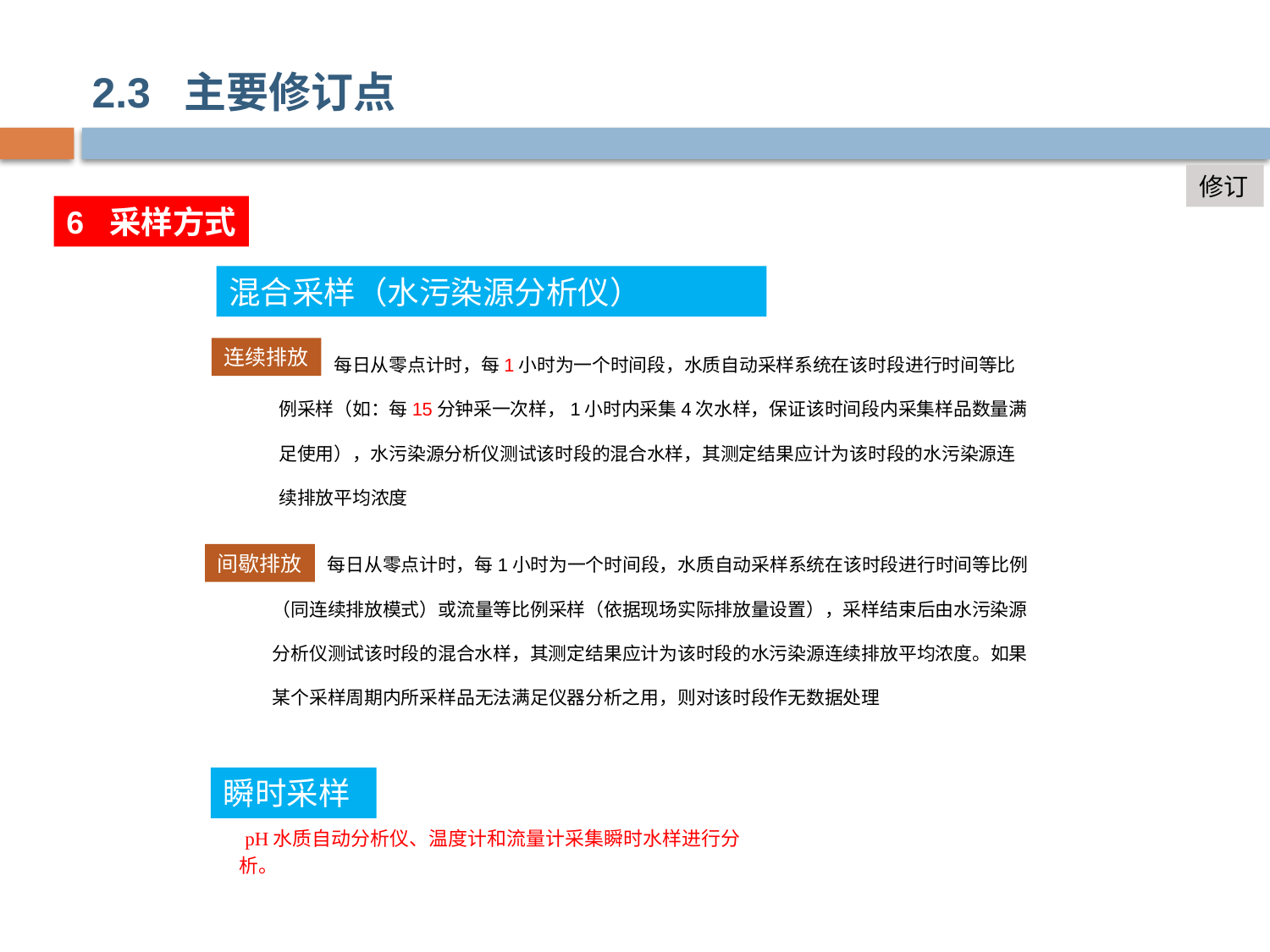

2.3  主要修订点
修订
6  采样方式
混合采样（水污染源分析仪）
每日从零点计时，每1小时为一个时间段，水质自动采样系统在该时段进行时间等比例采样（如：每15分钟采一次样，1小时内采集4次水样，保证该时间段内采集样品数量满足使用），水污染源分析仪测试该时段的混合水样，其测定结果应计为该时段的水污染源连续排放平均浓度
连续排放
每日从零点计时，每1小时为一个时间段，水质自动采样系统在该时段进行时间等比例（同连续排放模式）或流量等比例采样（依据现场实际排放量设置），采样结束后由水污染源分析仪测试该时段的混合水样，其测定结果应计为该时段的水污染源连续排放平均浓度。如果某个采样周期内所采样品无法满足仪器分析之用，则对该时段作无数据处理
间歇排放
瞬时采样
pH水质自动分析仪、温度计和流量计采集瞬时水样进行分析。
17